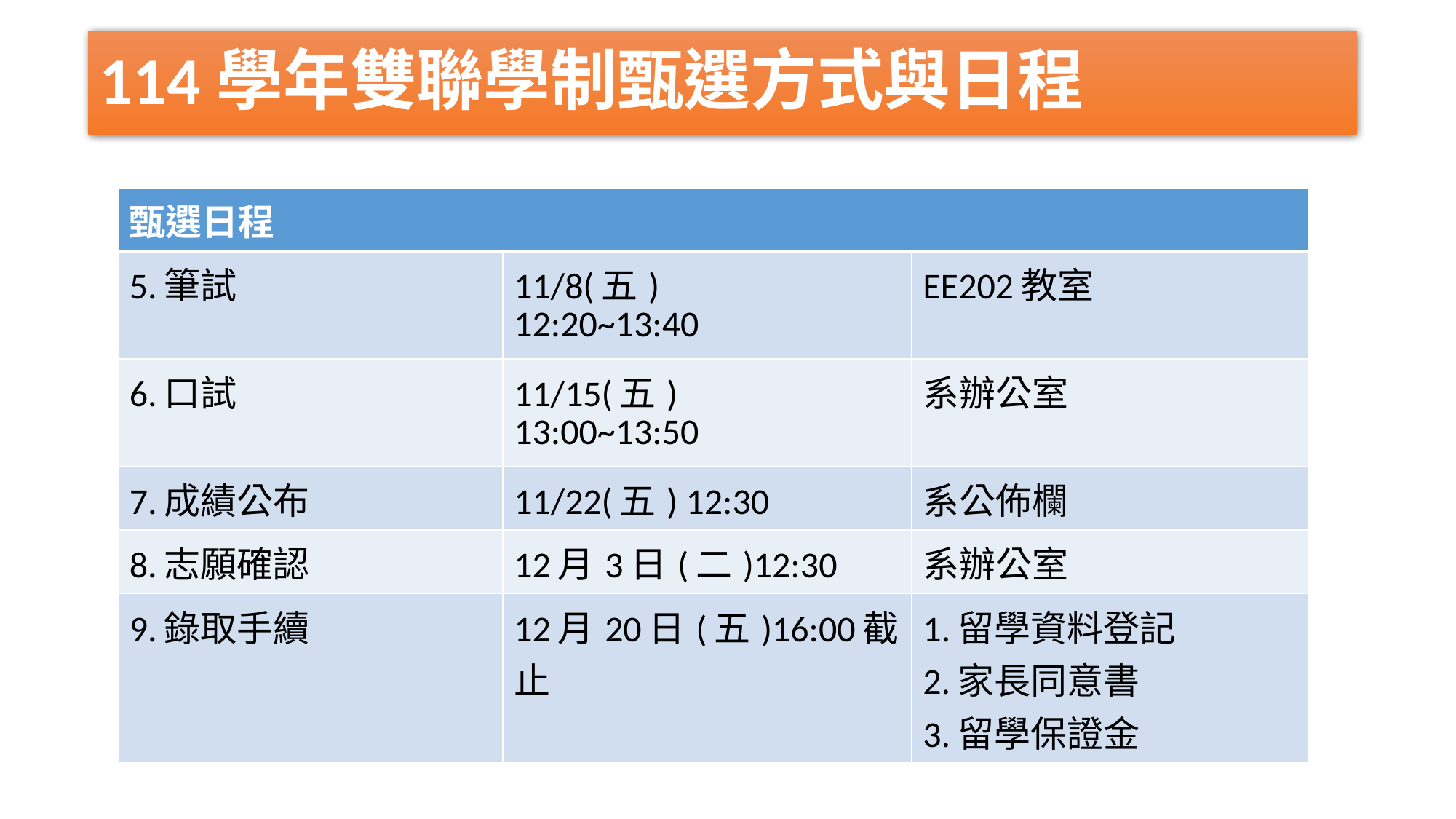

# 114學年雙聯學制甄選方式與日程
| 甄選日程 |  |  |
| --- | --- | --- |
| 5.筆試 | 11/8(五) 12:20~13:40 | EE202教室 |
| 6.口試 | 11/15(五) 13:00~13:50 | 系辦公室 |
| 7.成績公布 | 11/22(五) 12:30 | 系公佈欄 |
| 8.志願確認 | 12月3日(二)12:30 | 系辦公室 |
| 9.錄取手續 | 12月20日(五)16:00截止 | 1.留學資料登記 2.家長同意書 3.留學保證金 |